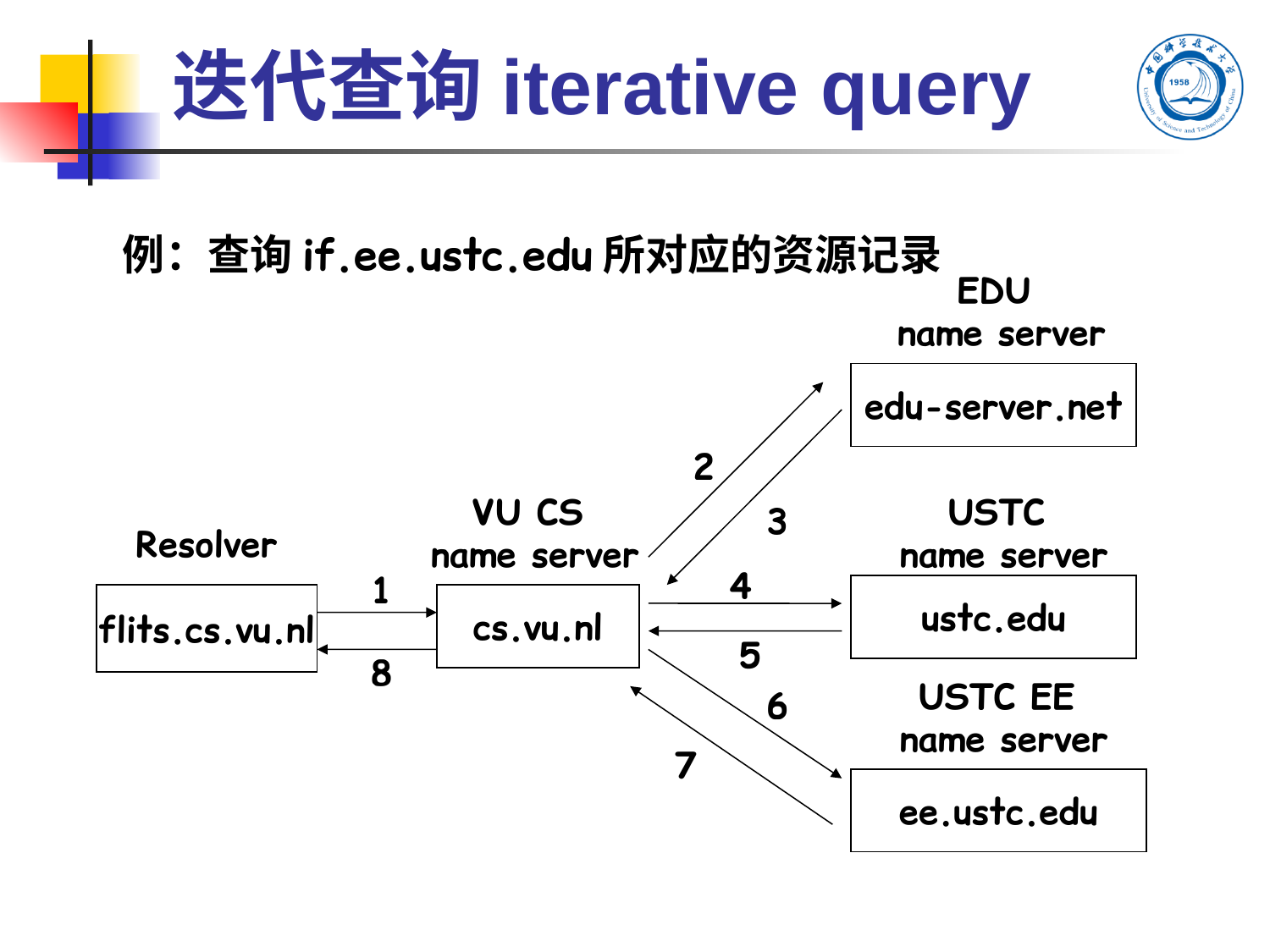

# 迭代查询iterative query
例：查询if.ee.ustc.edu所对应的资源记录
EDU
 name server
edu-server.net

2

3
VU CS
 name server
USTC
 name server

Resolver
4

1

ustc.edu
flits.cs.vu.nl
cs.vu.nl
5

8

6
USTC EE
 name server

7
ee.ustc.edu